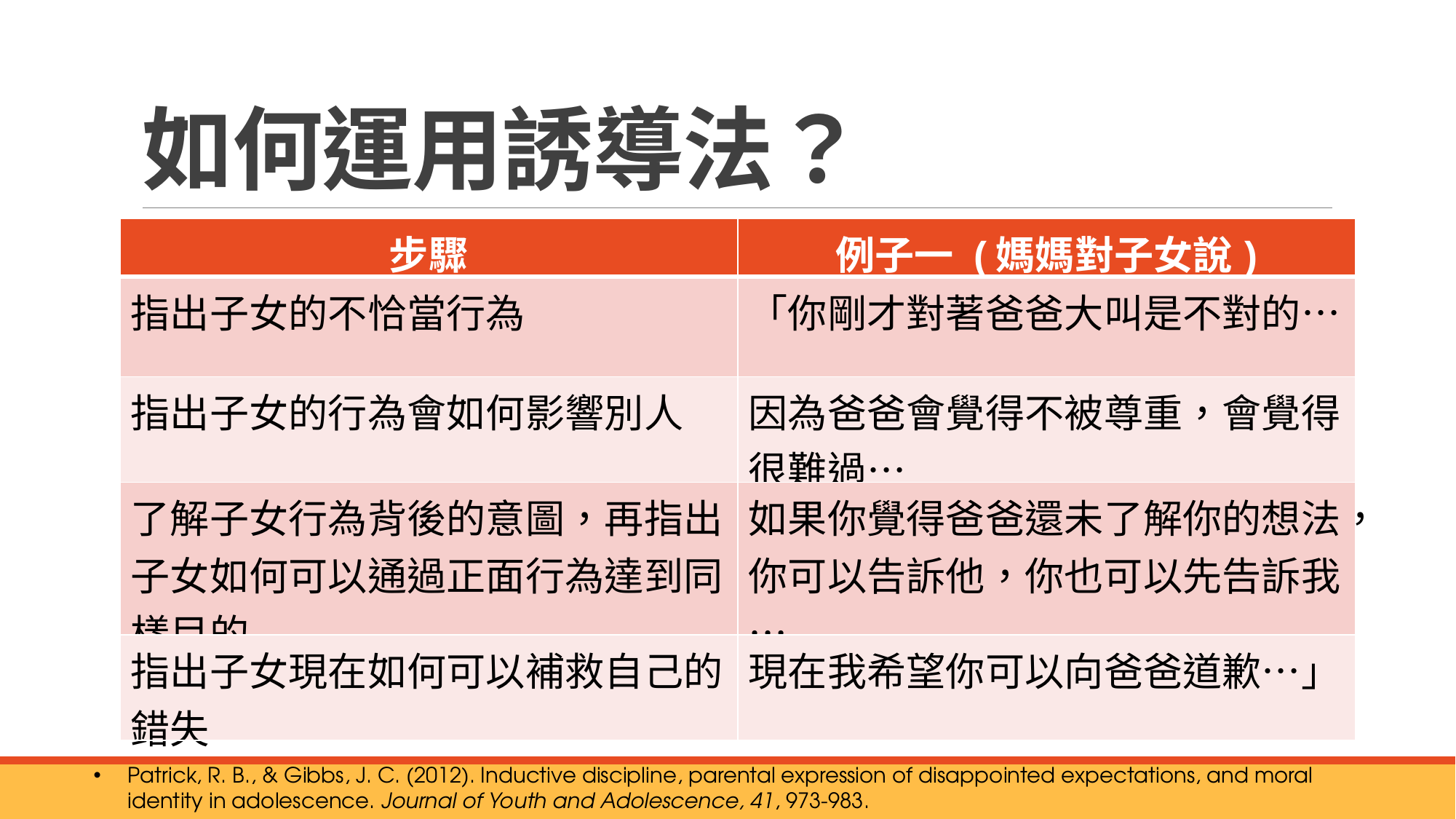

# 如何運用誘導法？
| 步驟 | 例子一 (媽媽對子女說) |
| --- | --- |
| 指出子女的不恰當行為 | 「你剛才對著爸爸大叫是不對的… |
| 指出子女的行為會如何影響別人 | 因為爸爸會覺得不被尊重，會覺得很難過… |
| 了解子女行為背後的意圖，再指出子女如何可以通過正面行為達到同樣目的 | 如果你覺得爸爸還未了解你的想法，你可以告訴他，你也可以先告訴我… |
| 指出子女現在如何可以補救自己的錯失 | 現在我希望你可以向爸爸道歉…」 |
Patrick, R. B., & Gibbs, J. C. (2012). Inductive discipline, parental expression of disappointed expectations, and moral identity in adolescence. Journal of Youth and Adolescence, 41, 973-983.